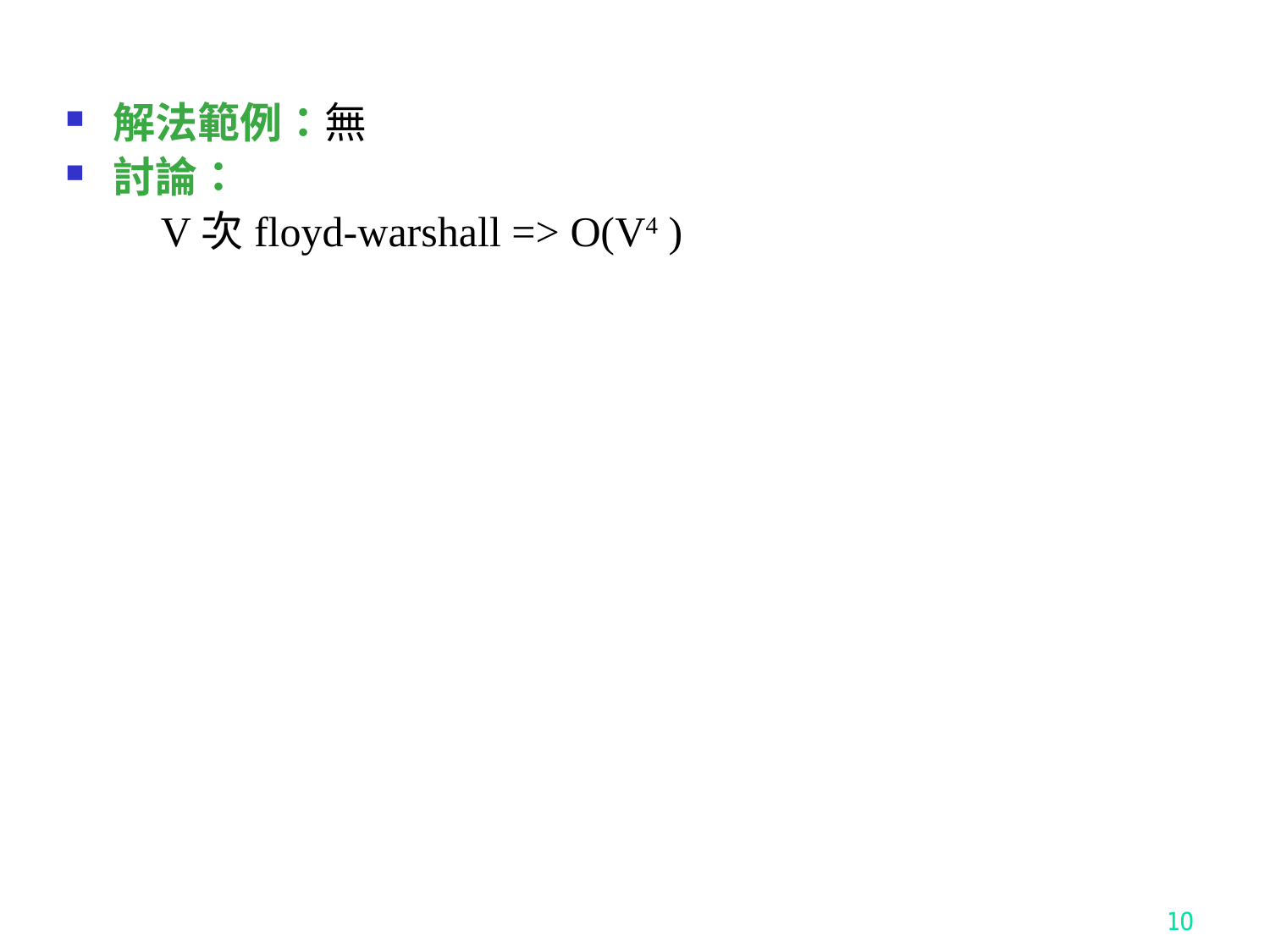

解法範例：無
討論：
         V次floyd-warshall => O(V4 )
10